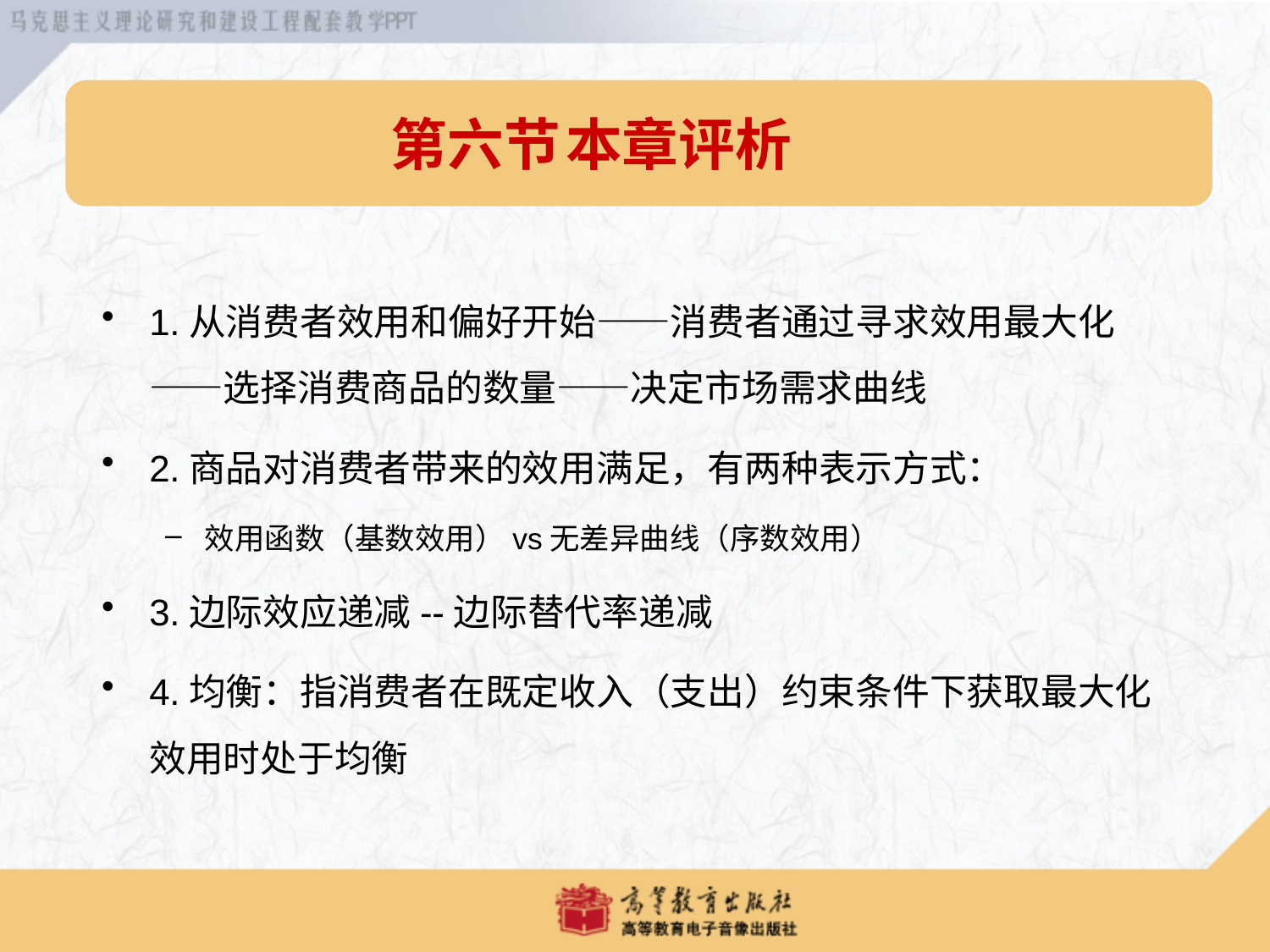

第六节	本章评析
1.从消费者效用和偏好开始——消费者通过寻求效用最大化——选择消费商品的数量——决定市场需求曲线
2.商品对消费者带来的效用满足，有两种表示方式：
效用函数（基数效用）vs无差异曲线（序数效用）
3.边际效应递减--边际替代率递减
4.均衡：指消费者在既定收入（支出）约束条件下获取最大化效用时处于均衡